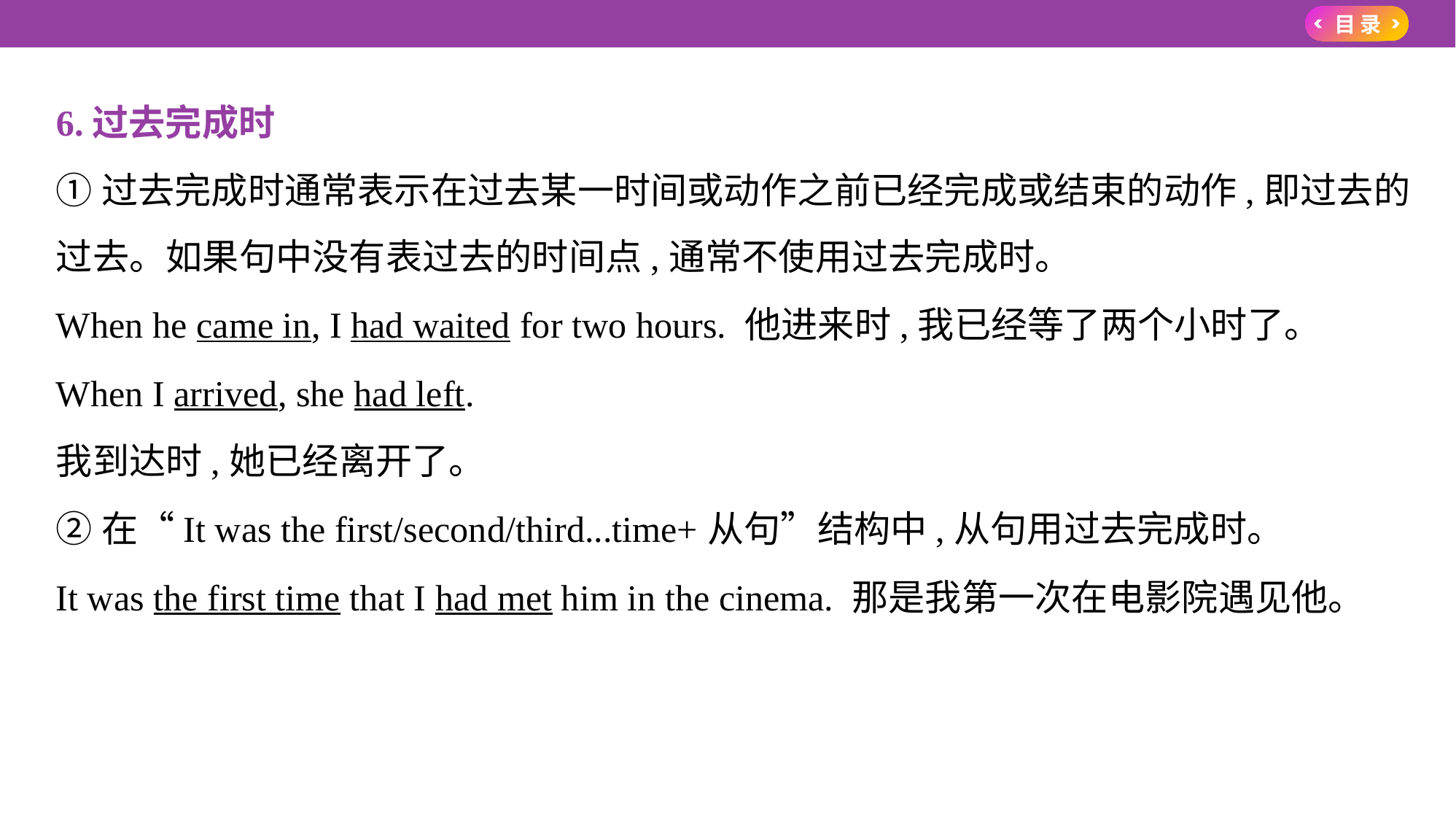

6.过去完成时
①过去完成时通常表示在过去某一时间或动作之前已经完成或结束的动作,即过去的
过去。如果句中没有表过去的时间点,通常不使用过去完成时。
When he came in, I had waited for two hours. 他进来时,我已经等了两个小时了。
When I arrived, she had left.
我到达时,她已经离开了。
②在“It was the first/second/third...time+从句”结构中,从句用过去完成时。
It was the first time that I had met him in the cinema. 那是我第一次在电影院遇见他。